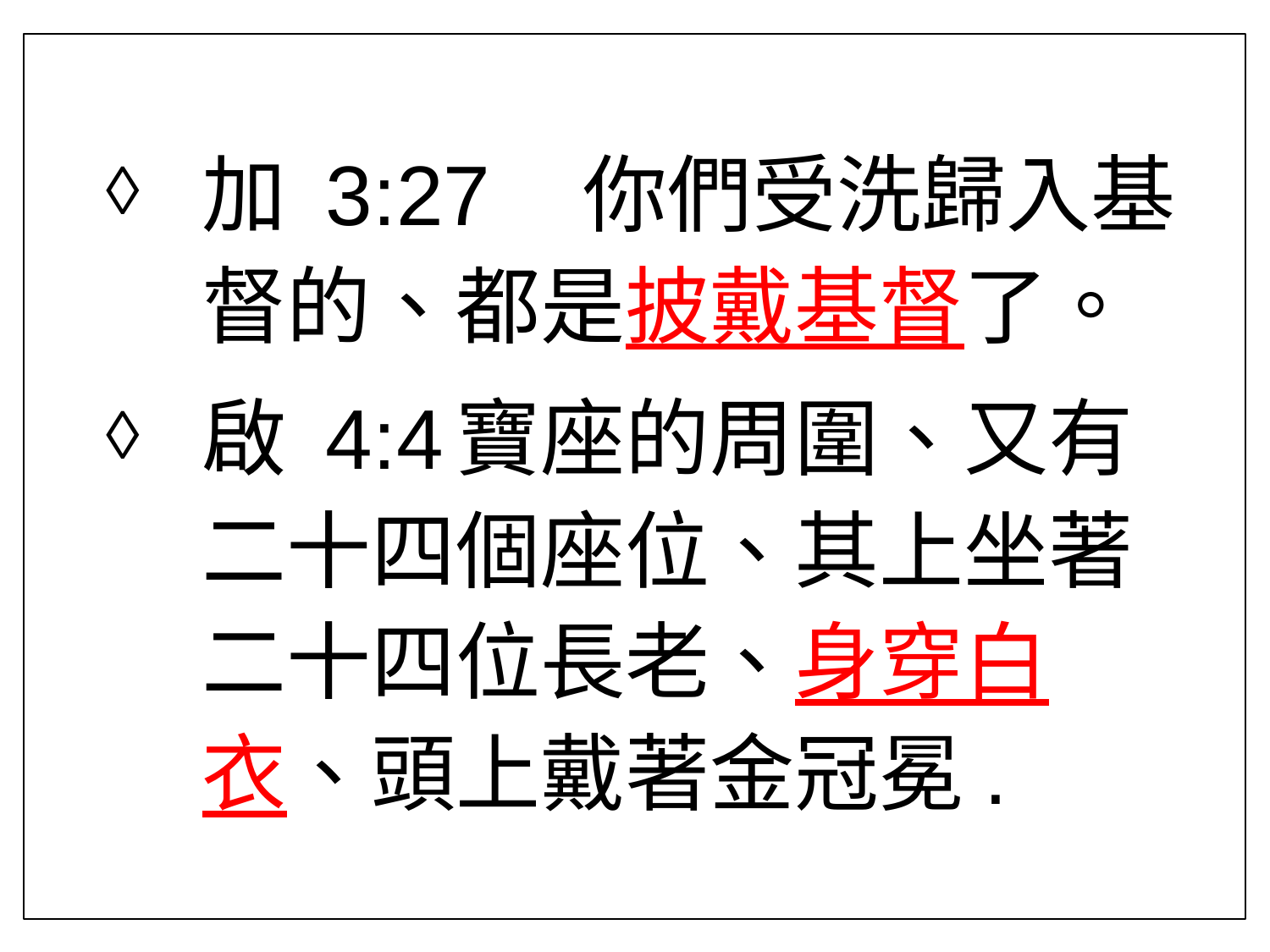

加 3:27 	你們受洗歸入基督的、都是披戴基督了。
啟 4:4	寶座的周圍、又有二十四個座位、其上坐著二十四位長老、身穿白衣、頭上戴著金冠冕.